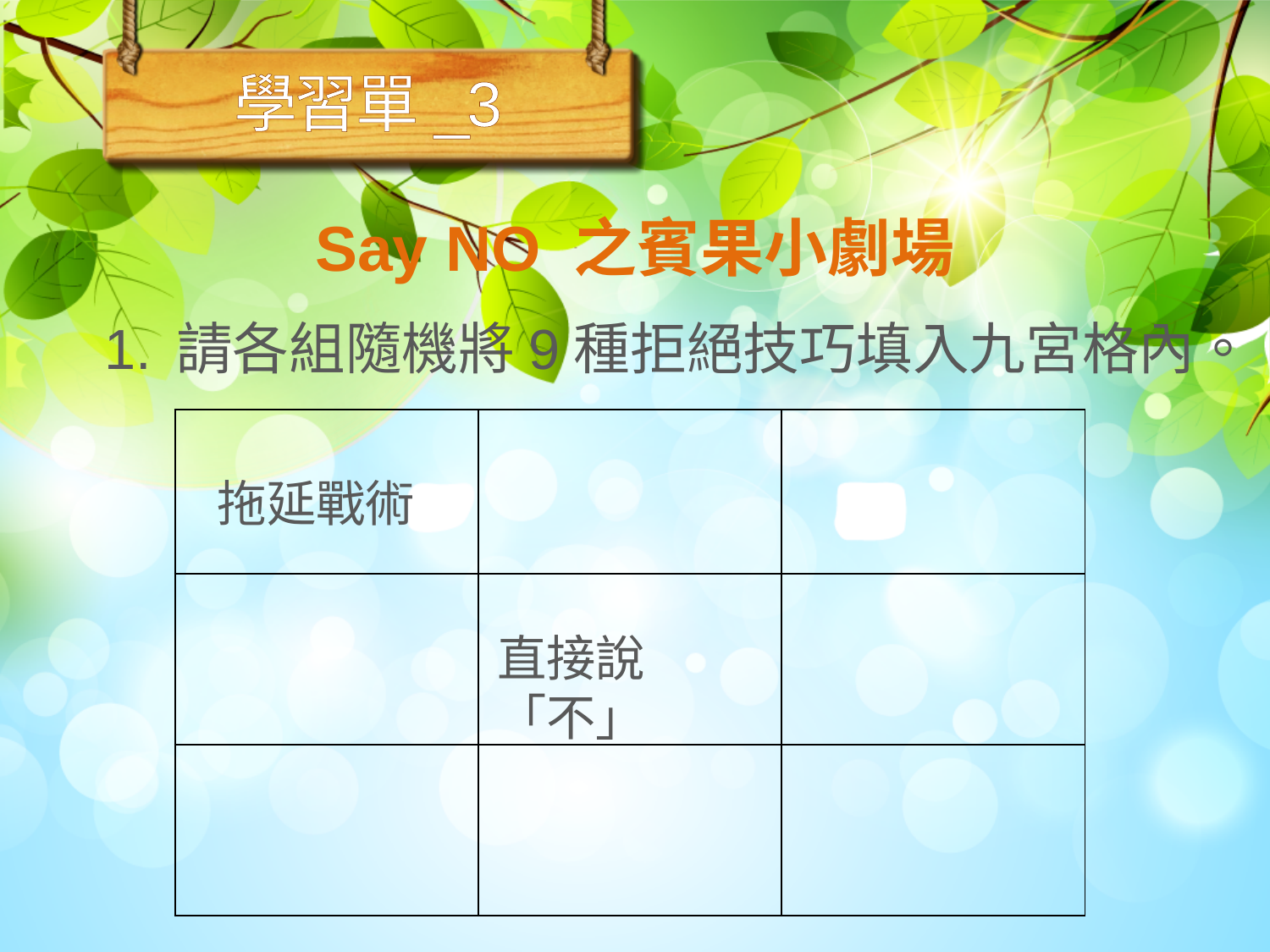

學習單_3
Say NO 之賓果小劇場
# 請各組隨機將9種拒絕技巧填入九宮格內。
|  |  |  |
| --- | --- | --- |
|  |  |  |
|  |  |  |
拖延戰術
直接說「不」